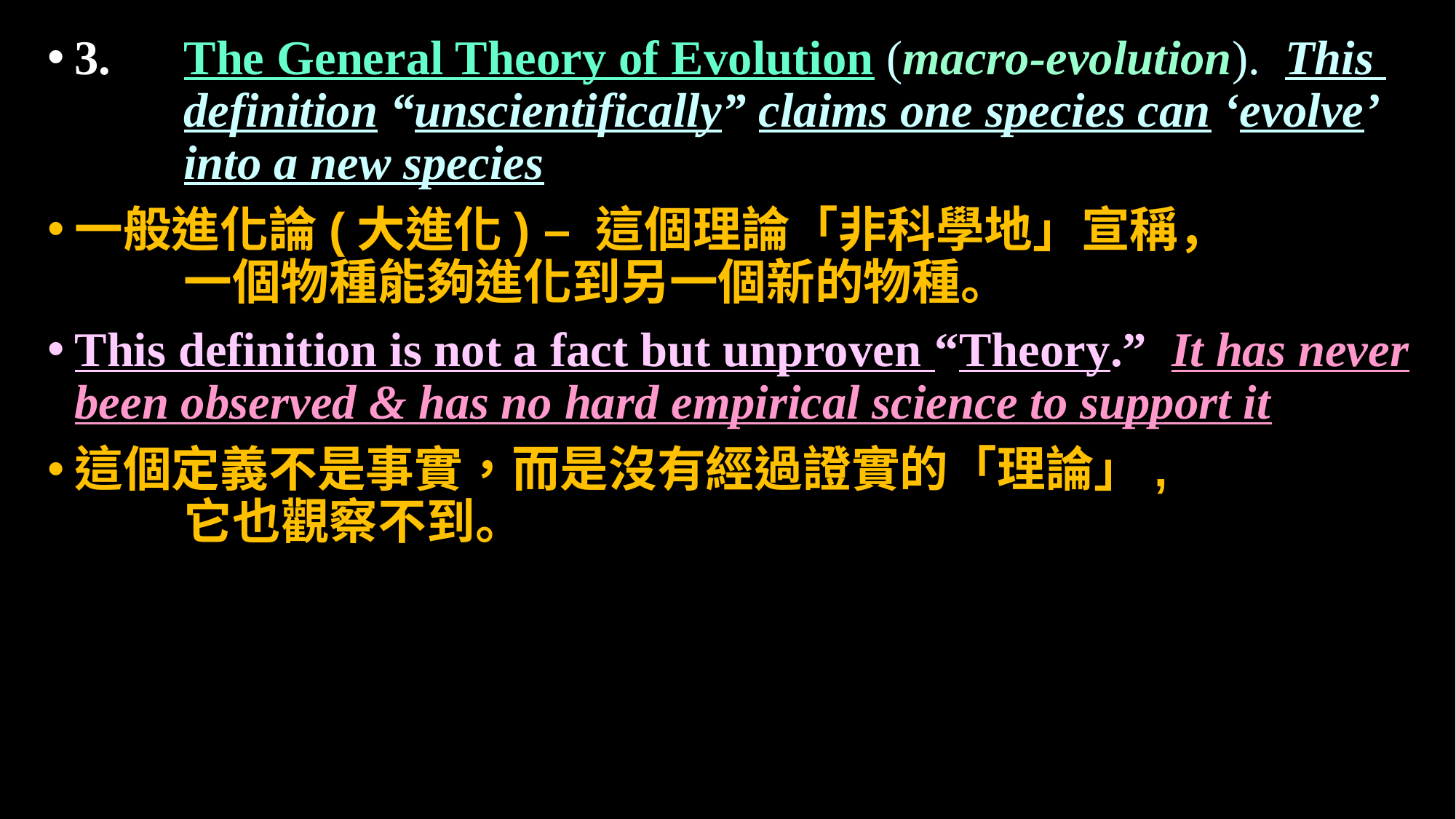

3. 	The General Theory of Evolution (macro-evolution).  This 	definition “unscientifically” claims one species can ‘evolve’ 	into a new species
一般進化論(大進化) – 這個理論「非科學地」宣稱，			一個物種能夠進化到另一個新的物種。
This definition is not a fact but unproven “Theory.”  It has never been observed & has no hard empirical science to support it
這個定義不是事實，而是沒有經過證實的「理論」, 			它也觀察不到。